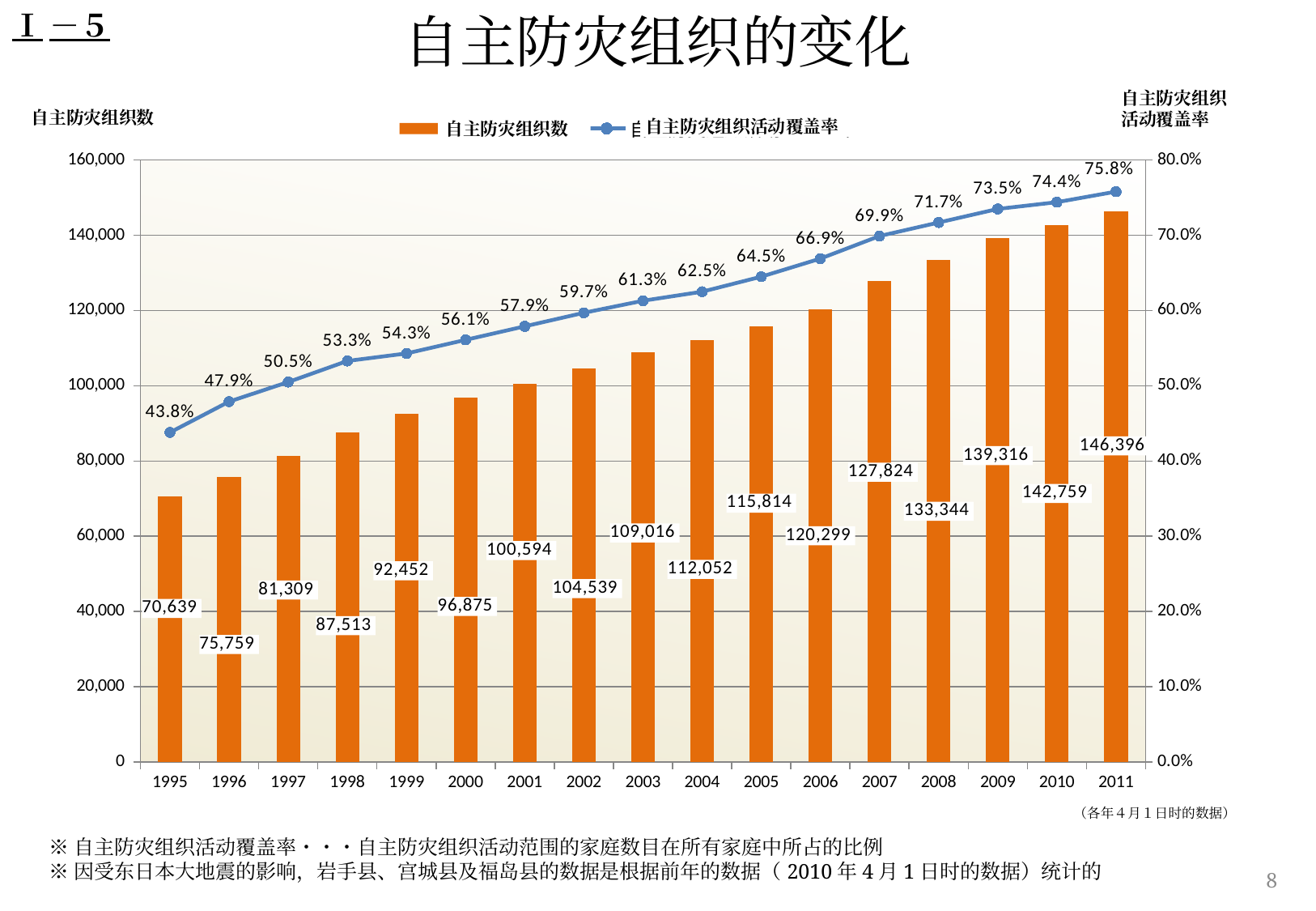

# 自主防灾组织的变化
Ⅰ－５
自主防灾组织
活动覆盖率
自主防灾组织数

### Chart

| Category | 自主防災組織数 | 自主防災組織活動カバー率 |
|---|---|---|
| 1995 | 70639.0 | 0.4380000000000003 |
| 1996 | 75759.0 | 0.47900000000000026 |
| 1997 | 81309.0 | 0.505 |
| 1998 | 87513.0 | 0.533 |
| 1999 | 92452.0 | 0.543 |
| 2000 | 96875.0 | 0.561 |
| 2001 | 100594.0 | 0.5790000000000005 |
| 2002 | 104539.0 | 0.597 |
| 2003 | 109016.0 | 0.6130000000000005 |
| 2004 | 112052.0 | 0.6250000000000006 |
| 2005 | 115814.0 | 0.6450000000000007 |
| 2006 | 120299.0 | 0.6690000000000008 |
| 2007 | 127824.0 | 0.699 |
| 2008 | 133344.0 | 0.7170000000000005 |
| 2009 | 139316.0 | 0.7350000000000005 |
| 2010 | 142759.0 | 0.7440000000000005 |
| 2011 | 146396.0 | 0.7580000000000006 |
自主防灾组织活动覆盖率
自主防灾组织数
（各年４月１日时的数据）
  ※自主防灾组织活动覆盖率・・・自主防灾组织活动范围的家庭数目在所有家庭中所占的比例
  ※因受东日本大地震的影响，岩手县、宫城县及福岛县的数据是根据前年的数据（2010年4月1日时的数据）统计的
8